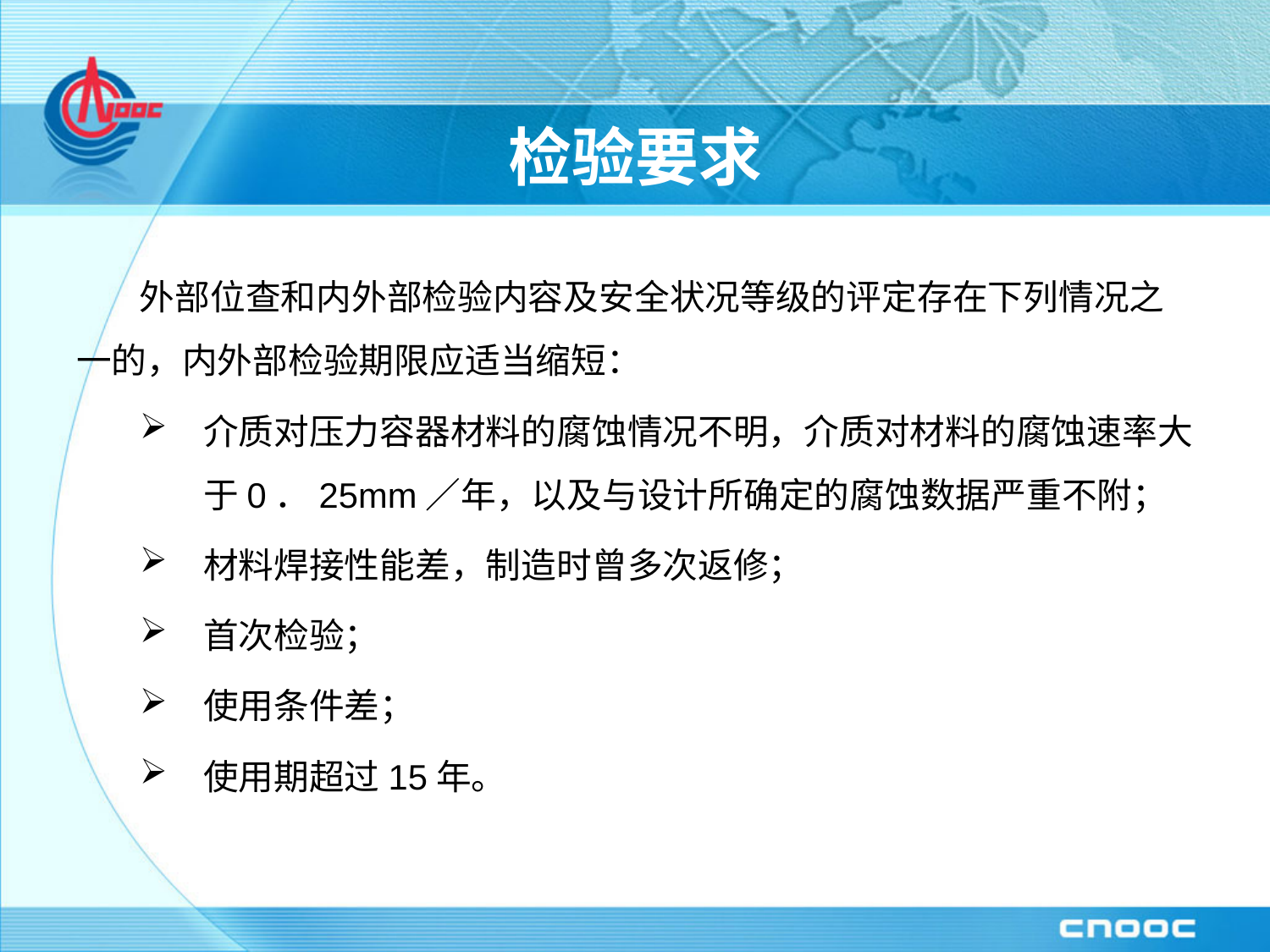

# 检验要求
       外部位查和内外部检验内容及安全状况等级的评定存在下列情况之一的，内外部检验期限应适当缩短：
介质对压力容器材料的腐蚀情况不明，介质对材料的腐蚀速率大于0．25mm／年，以及与设计所确定的腐蚀数据严重不附；
材料焊接性能差，制造时曾多次返修；
首次检验；
使用条件差；
使用期超过15年。